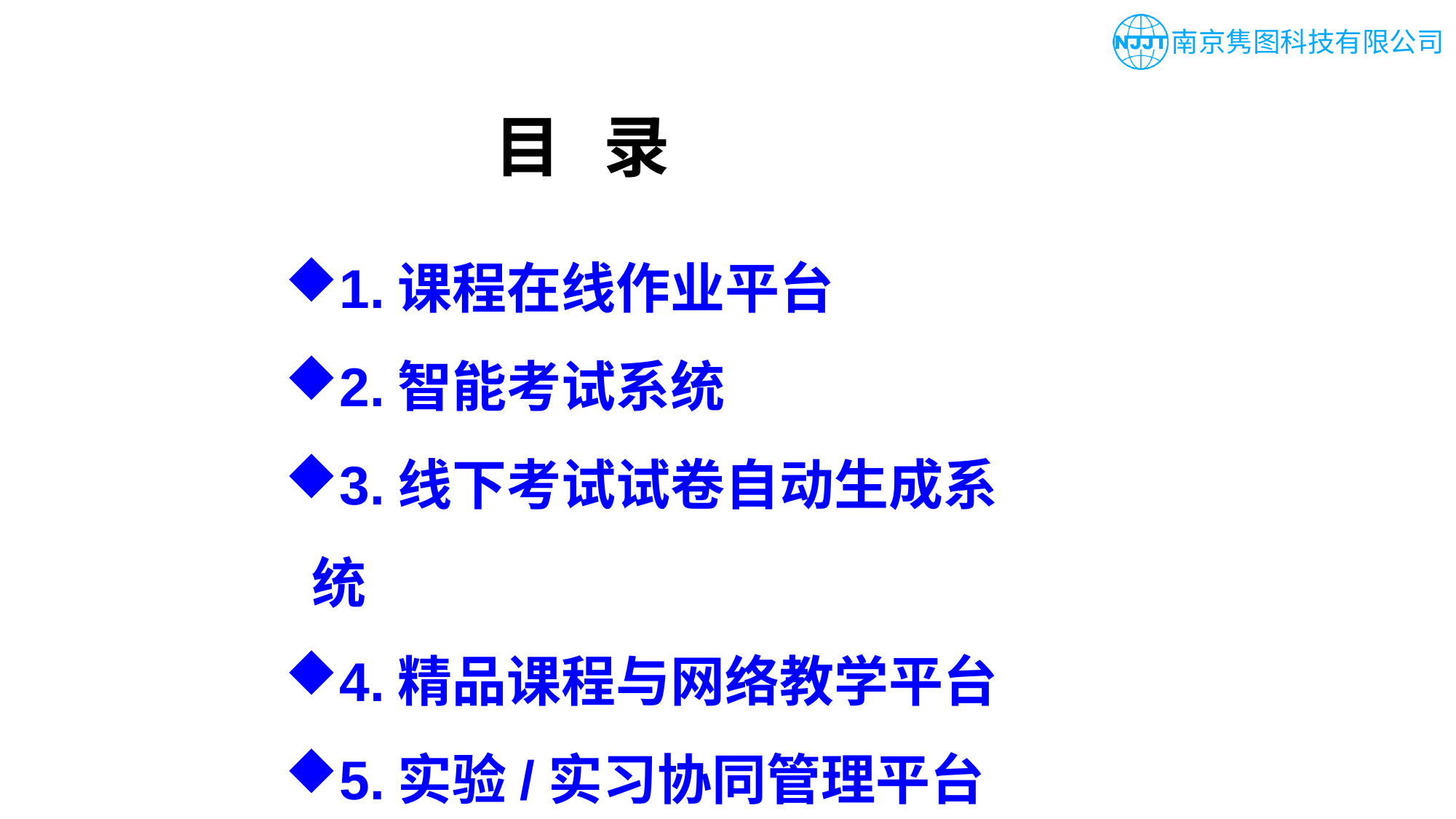

# 目	录
1.课程在线作业平台
2.智能考试系统
3.线下考试试卷自动生成系统
4.精品课程与网络教学平台
5.实验/实习协同管理平台